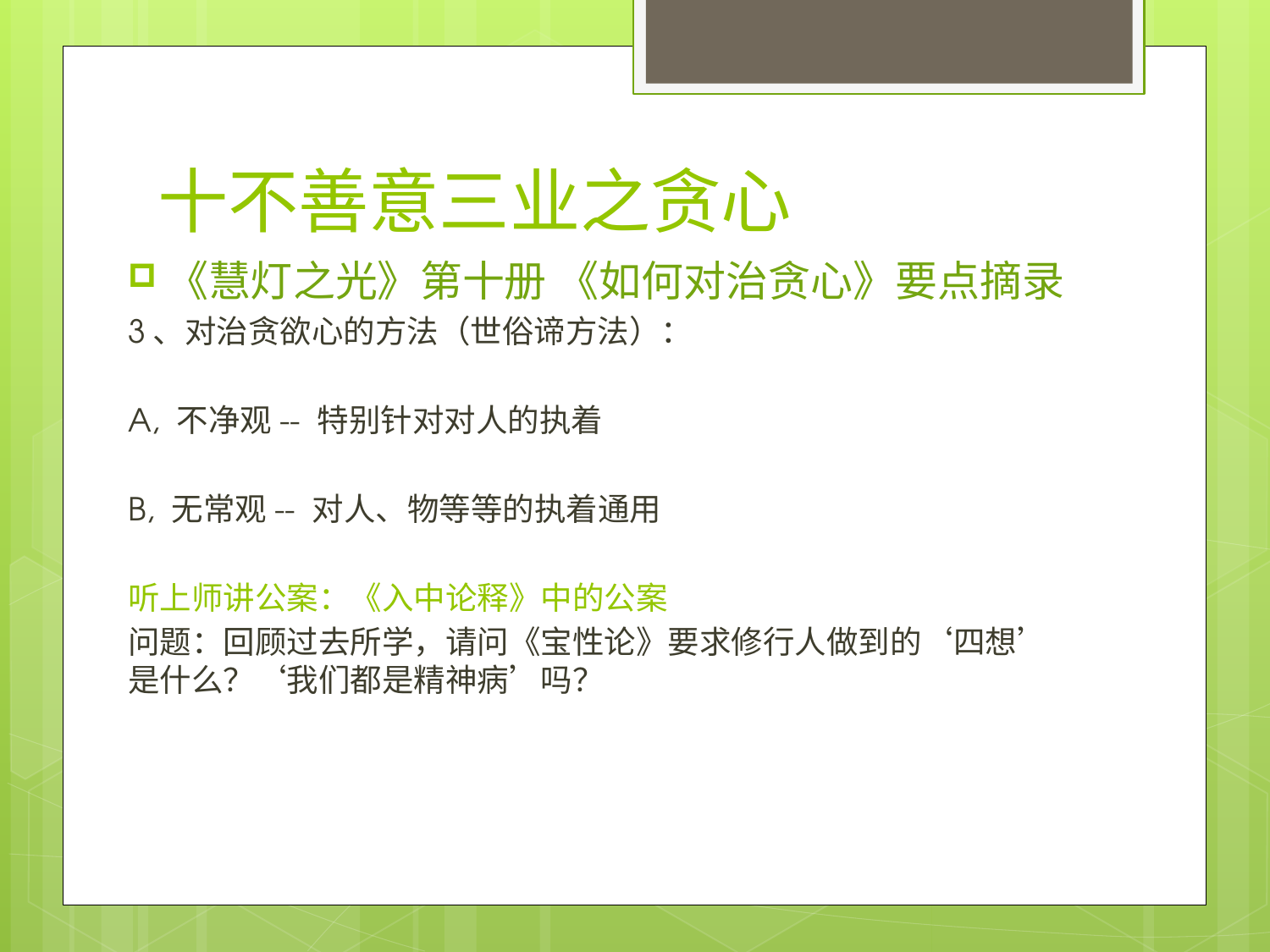

# 十不善意三业之贪心
《慧灯之光》第十册 《如何对治贪心》要点摘录
3、对治贪欲心的方法（世俗谛方法）：

A, 不净观-- 特别针对对人的执着

B, 无常观-- 对人、物等等的执着通用

听上师讲公案：《入中论释》中的公案
问题：回顾过去所学，请问《宝性论》要求修行人做到的‘四想’是什么？‘我们都是精神病’吗？